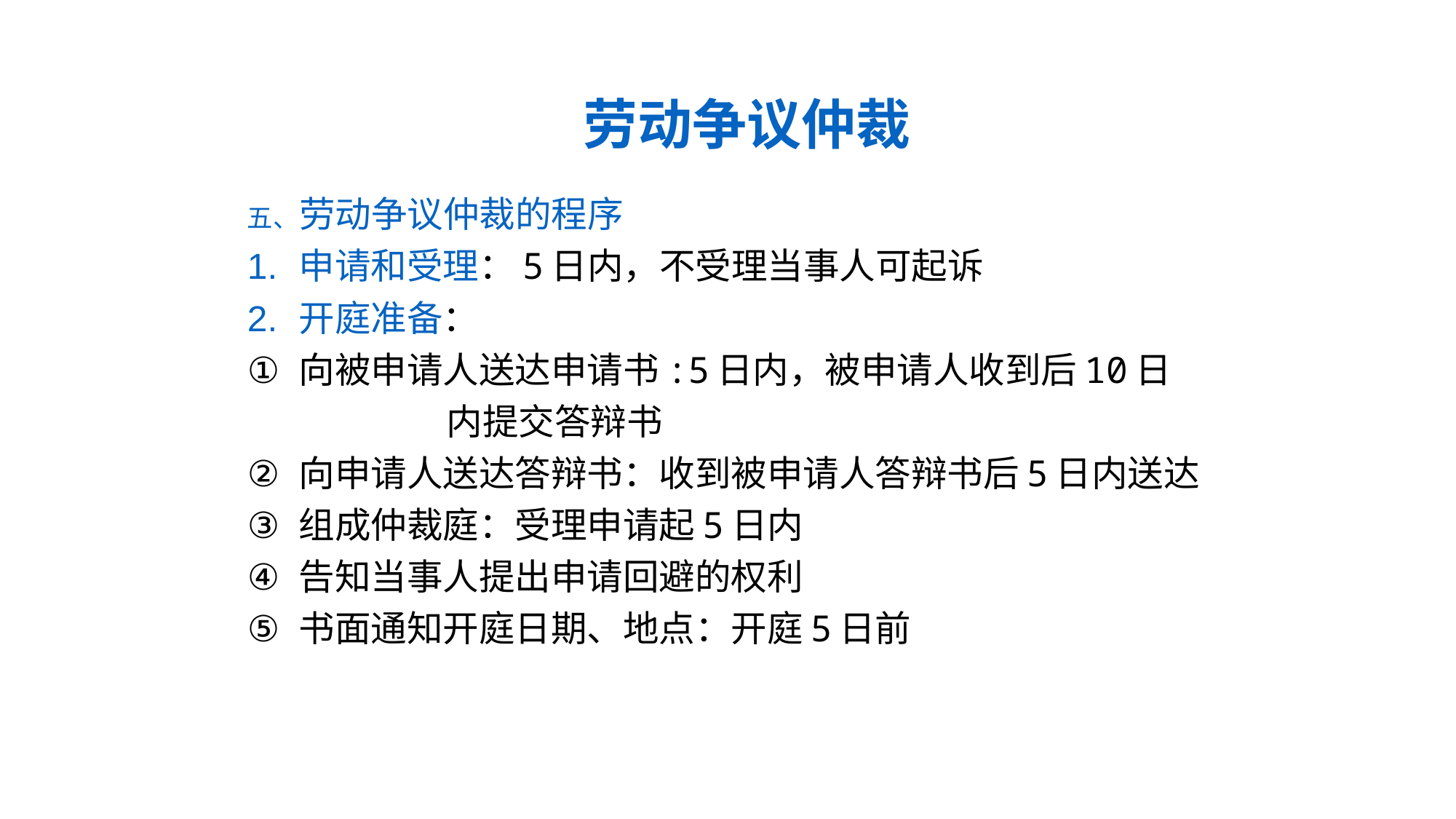

# 劳动争议仲裁
五、劳动争议仲裁的程序
申请和受理：5日内，不受理当事人可起诉
开庭准备：
向被申请人送达申请书:5日内，被申请人收到后10日
                        内提交答辩书
向申请人送达答辩书：收到被申请人答辩书后5日内送达
组成仲裁庭：受理申请起5日内
告知当事人提出申请回避的权利
书面通知开庭日期、地点：开庭5日前